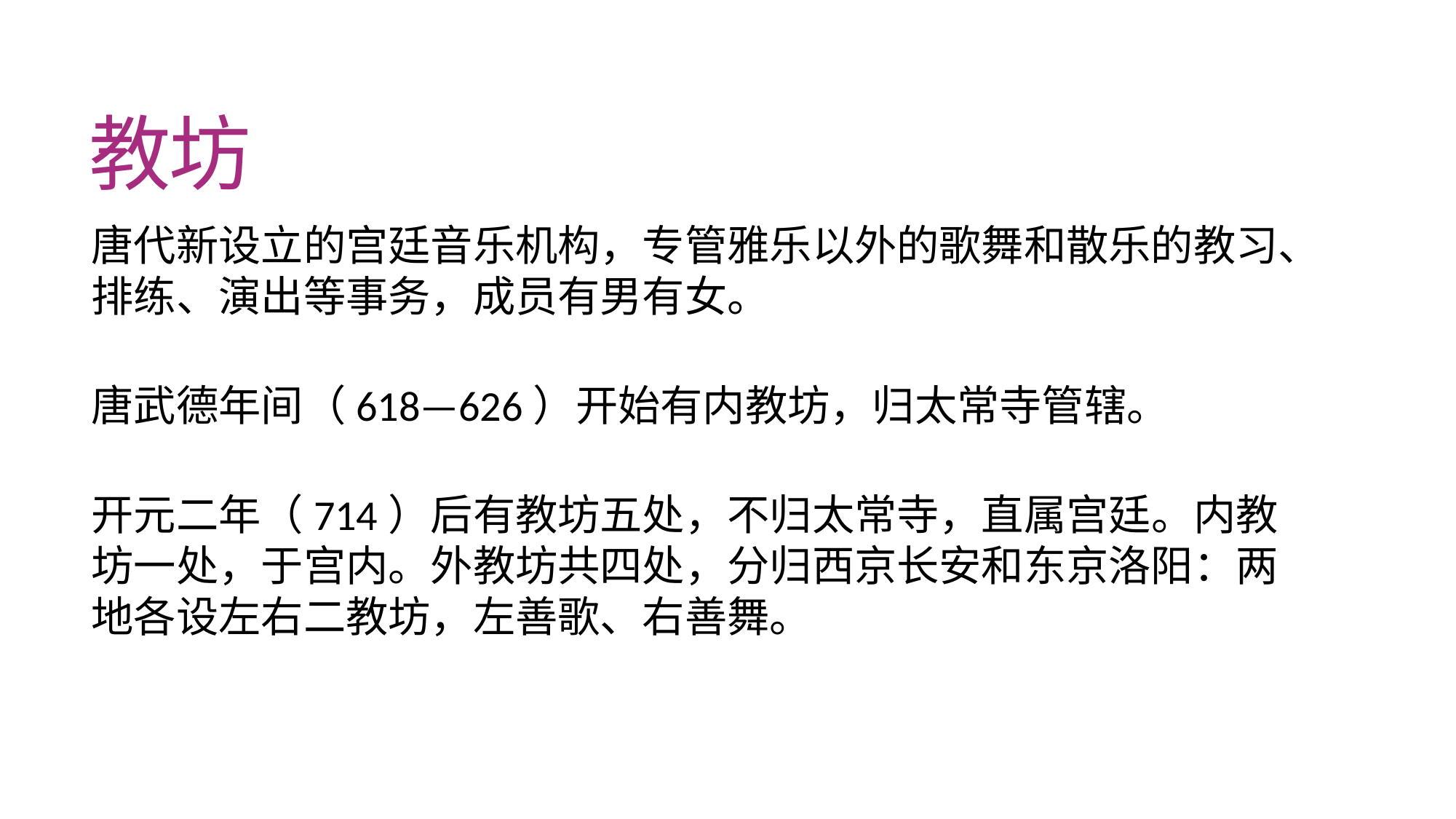

# 教坊
唐代新设立的宫廷音乐机构，专管雅乐以外的歌舞和散乐的教习、排练、演出等事务，成员有男有女。

唐武德年间（618—626）开始有内教坊，归太常寺管辖。

开元二年（714）后有教坊五处，不归太常寺，直属宫廷。内教坊一处，于宫内。外教坊共四处，分归西京长安和东京洛阳：两地各设左右二教坊，左善歌、右善舞。